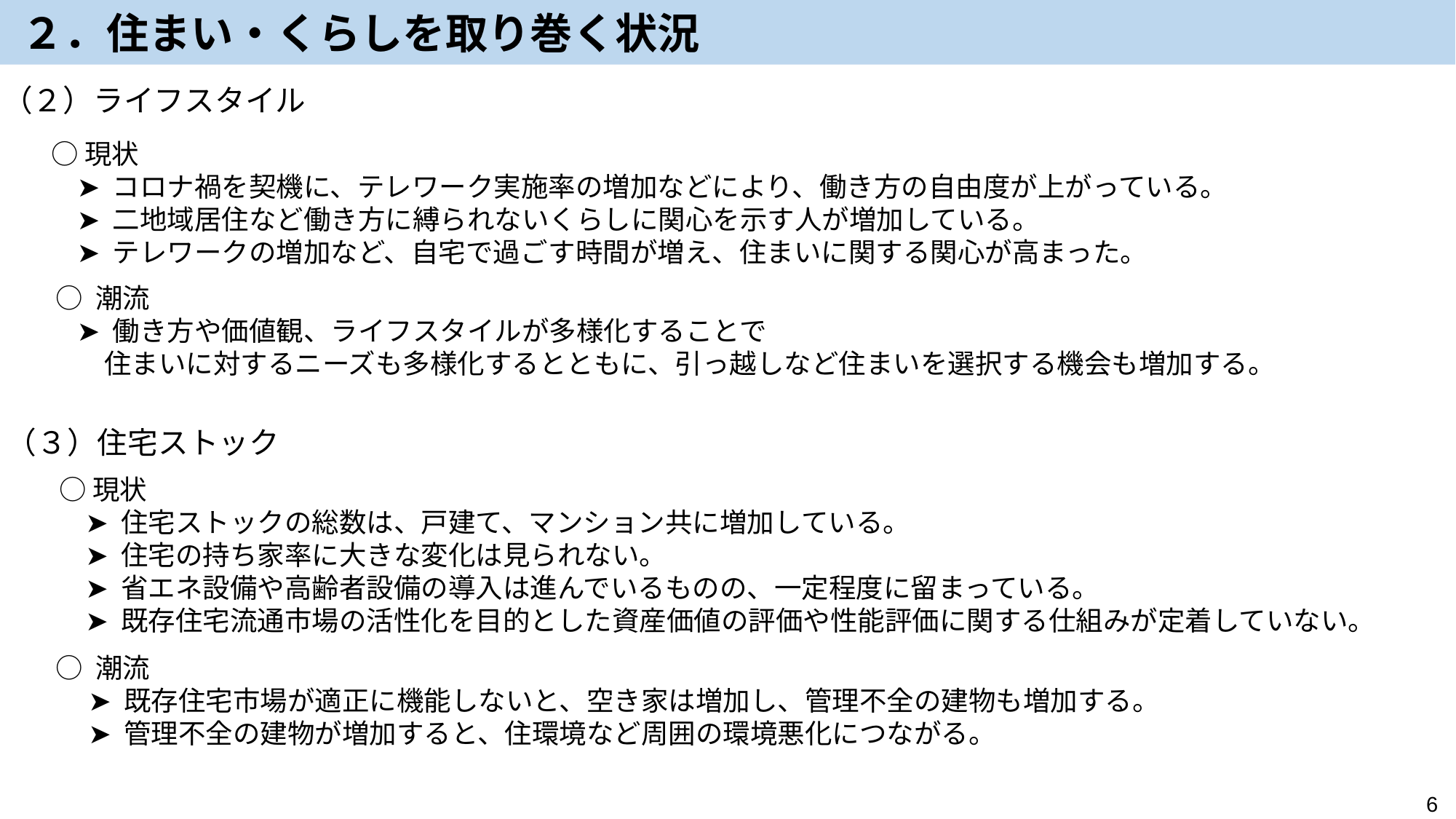

２．住まい・くらしを取り巻く状況
（２）ライフスタイル
　○ 現状
➤ コロナ禍を契機に、テレワーク実施率の増加などにより、働き方の自由度が上がっている。
➤ 二地域居住など働き方に縛られないくらしに関心を示す人が増加している。
➤ テレワークの増加など、自宅で過ごす時間が増え、住まいに関する関心が高まった。
○ 潮流
➤ 働き方や価値観、ライフスタイルが多様化することで
　住まいに対するニーズも多様化するとともに、引っ越しなど住まいを選択する機会も増加する。

（３）住宅ストック
　○ 現状
➤ 住宅ストックの総数は、戸建て、マンション共に増加している。
➤ 住宅の持ち家率に大きな変化は見られない。
➤ 省エネ設備や高齢者設備の導入は進んでいるものの、一定程度に留まっている。
➤ 既存住宅流通市場の活性化を目的とした資産価値の評価や性能評価に関する仕組みが定着していない。
○ 潮流
➤ 既存住宅市場が適正に機能しないと、空き家は増加し、管理不全の建物も増加する。
➤ 管理不全の建物が増加すると、住環境など周囲の環境悪化につながる。
6